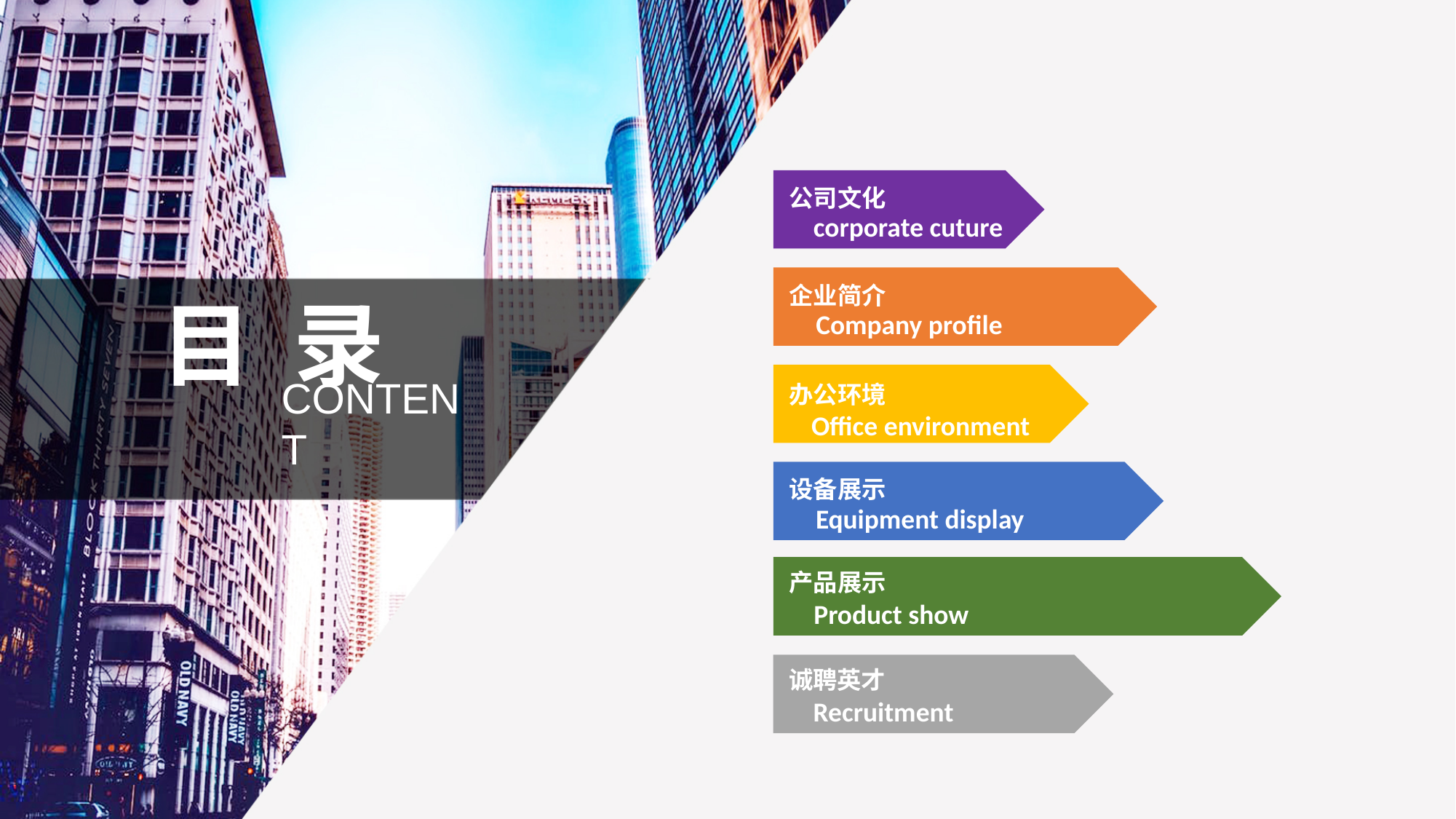

公司文化
corporate cuture

企业简介
目  录
Company profile

CONTENT
办公环境
Office environment

设备展示
Equipment display

产品展示
Product show

诚聘英才
Recruitment